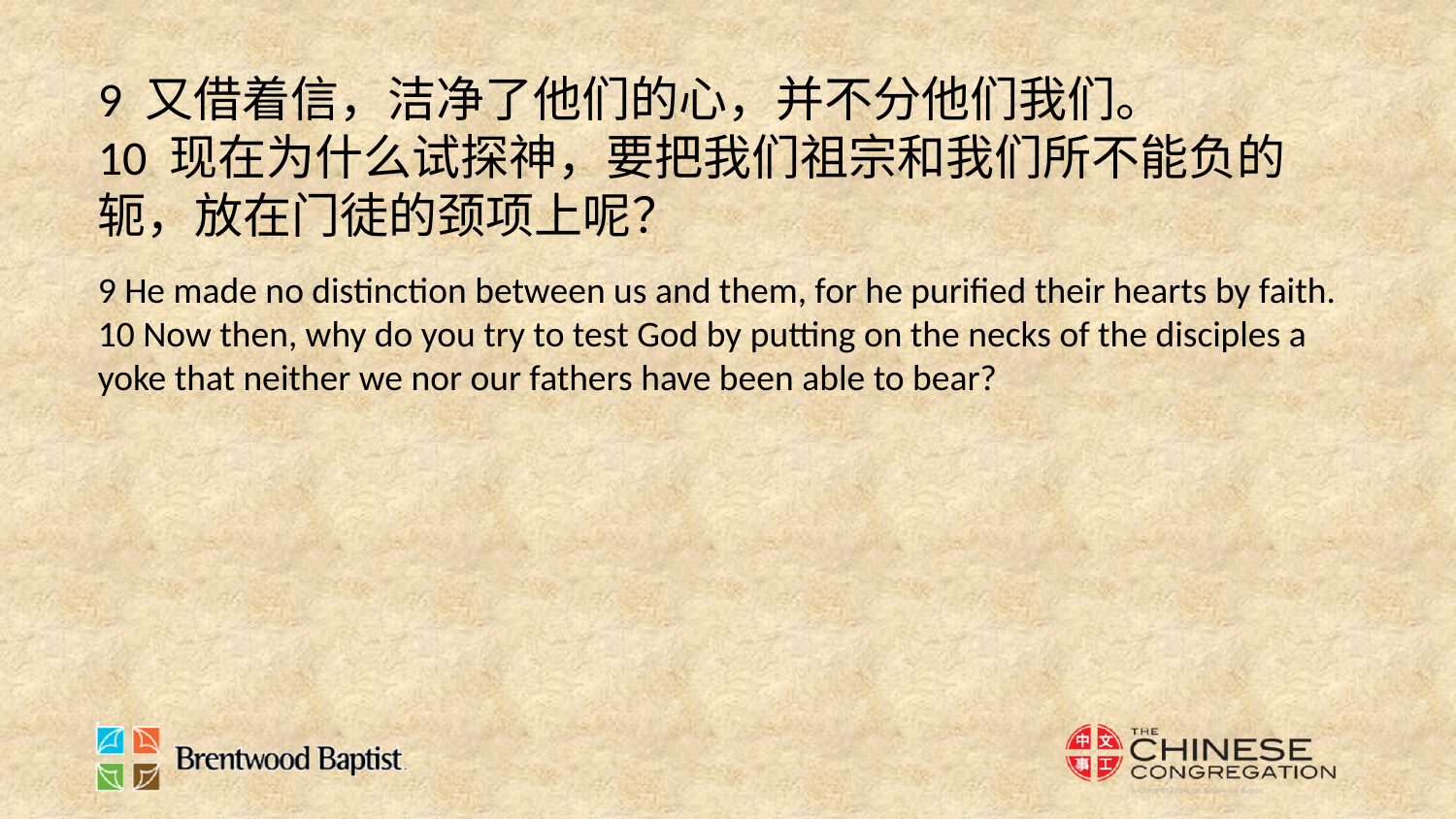

9 又借着信，洁净了他们的心，并不分他们我们。
10 现在为什么试探神，要把我们祖宗和我们所不能负的轭，放在门徒的颈项上呢？

9 He made no distinction between us and them, for he purified their hearts by faith.
10 Now then, why do you try to test God by putting on the necks of the disciples a yoke that neither we nor our fathers have been able to bear?